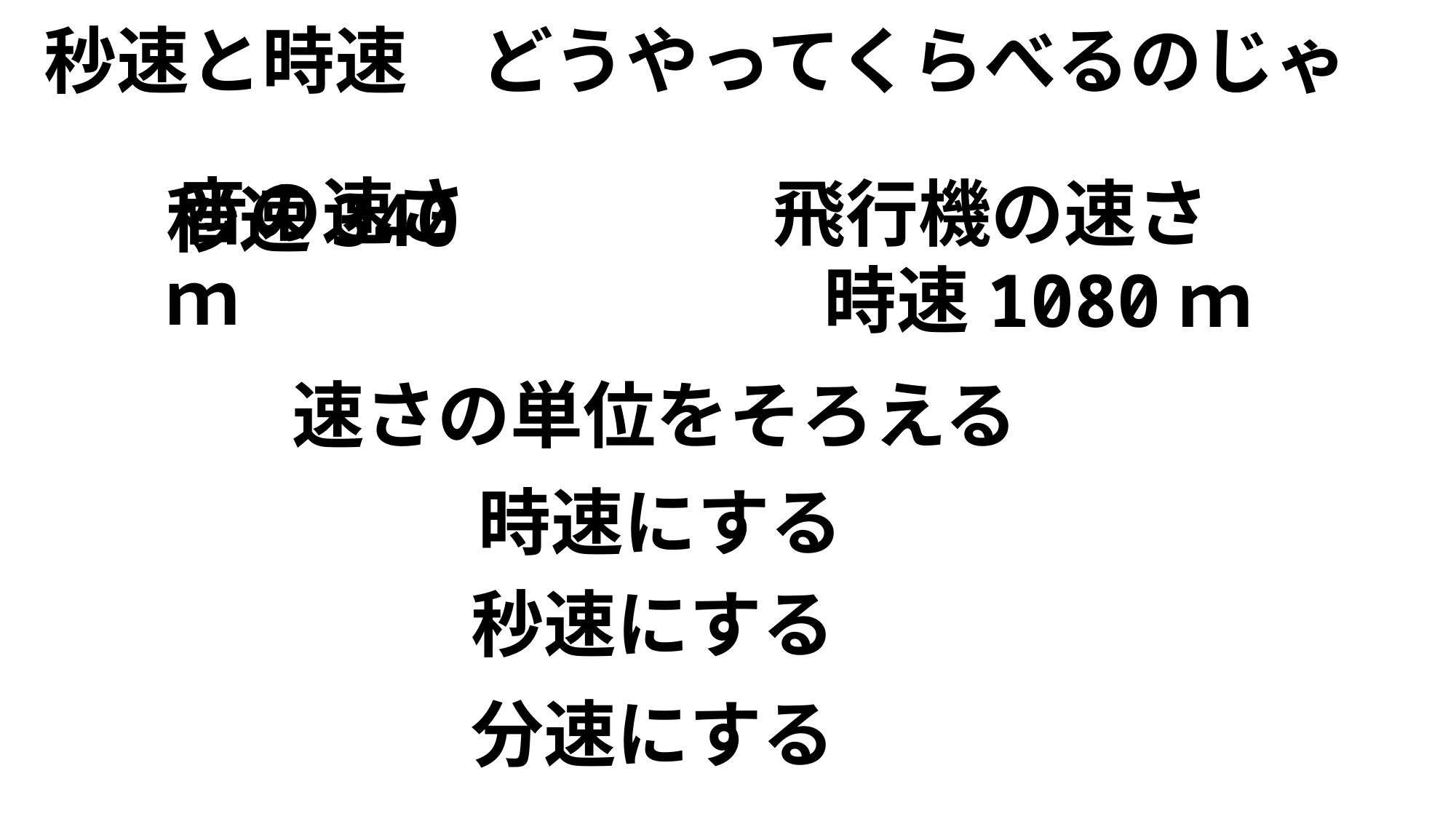

秒速と時速　どうやってくらべるのじゃ
音の速さ
飛行機の速さ
秒速340ｍ
時速1080ｍ
速さの単位をそろえる
時速にする
秒速にする
分速にする